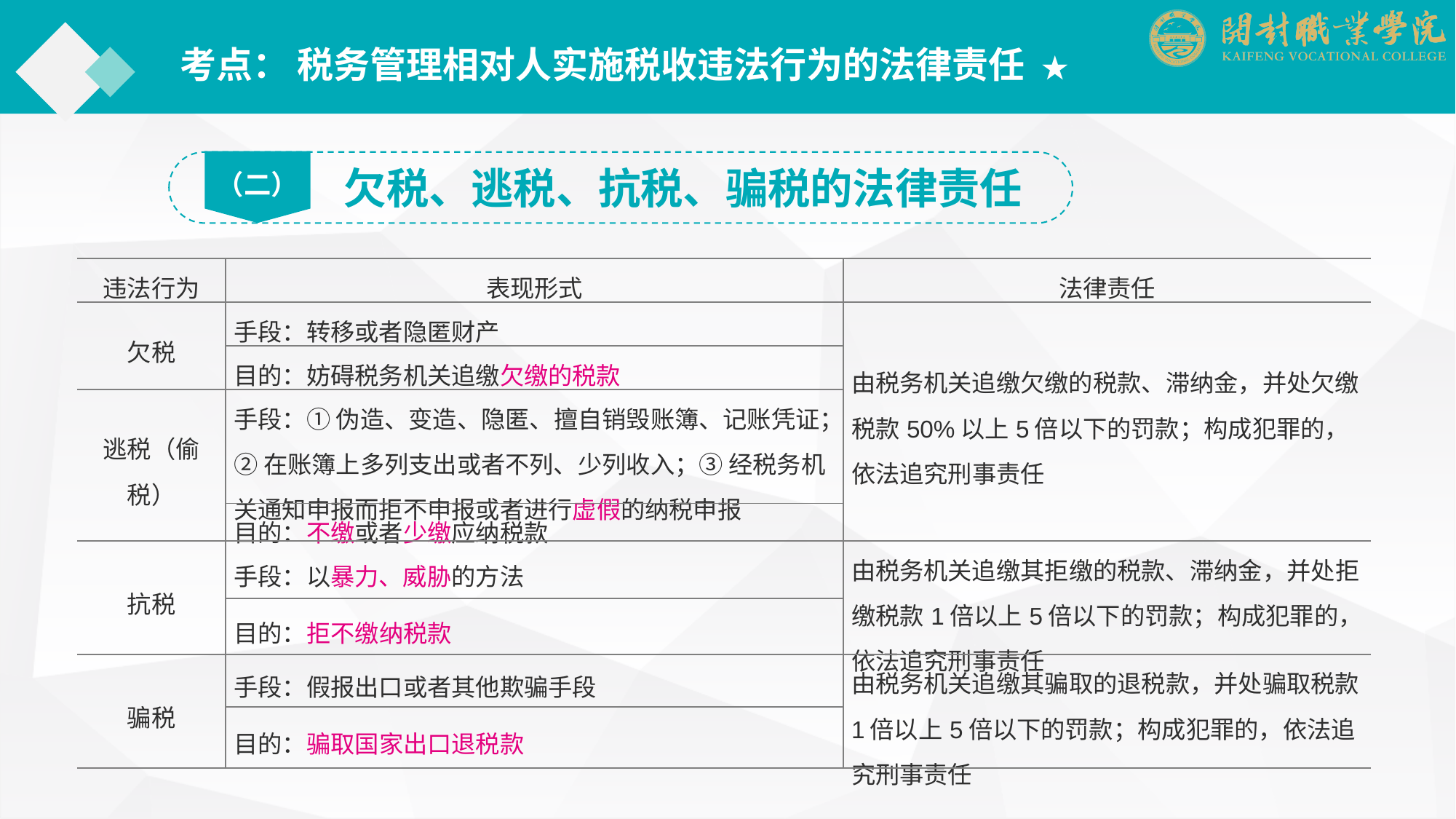

考点： 税务管理相对人实施税收违法行为的法律责任  ★
（二）

欠税、逃税、抗税、骗税的法律责任
| 违法行为 | 表现形式 | 法律责任 |
| --- | --- | --- |
| 欠税 | 手段：转移或者隐匿财产 | 由税务机关追缴欠缴的税款、滞纳金，并处欠缴税款50%以上5倍以下的罚款；构成犯罪的，依法追究刑事责任 |
|  | 目的：妨碍税务机关追缴欠缴的税款 |  |
| 逃税（偷税） | 手段：① 伪造、变造、隐匿、擅自销毁账簿、记账凭证；② 在账簿上多列支出或者不列、少列收入；③ 经税务机关通知申报而拒不申报或者进行虚假的纳税申报 |  |
|  | 目的：不缴或者少缴应纳税款 |  |
| 抗税 | 手段：以暴力、威胁的方法 | 由税务机关追缴其拒缴的税款、滞纳金，并处拒缴税款1倍以上5倍以下的罚款；构成犯罪的，依法追究刑事责任 |
|  | 目的：拒不缴纳税款 |  |
| 骗税 | 手段：假报出口或者其他欺骗手段 | 由税务机关追缴其骗取的退税款，并处骗取税款1倍以上5倍以下的罚款；构成犯罪的，依法追究刑事责任 |
|  | 目的：骗取国家出口退税款 |  |